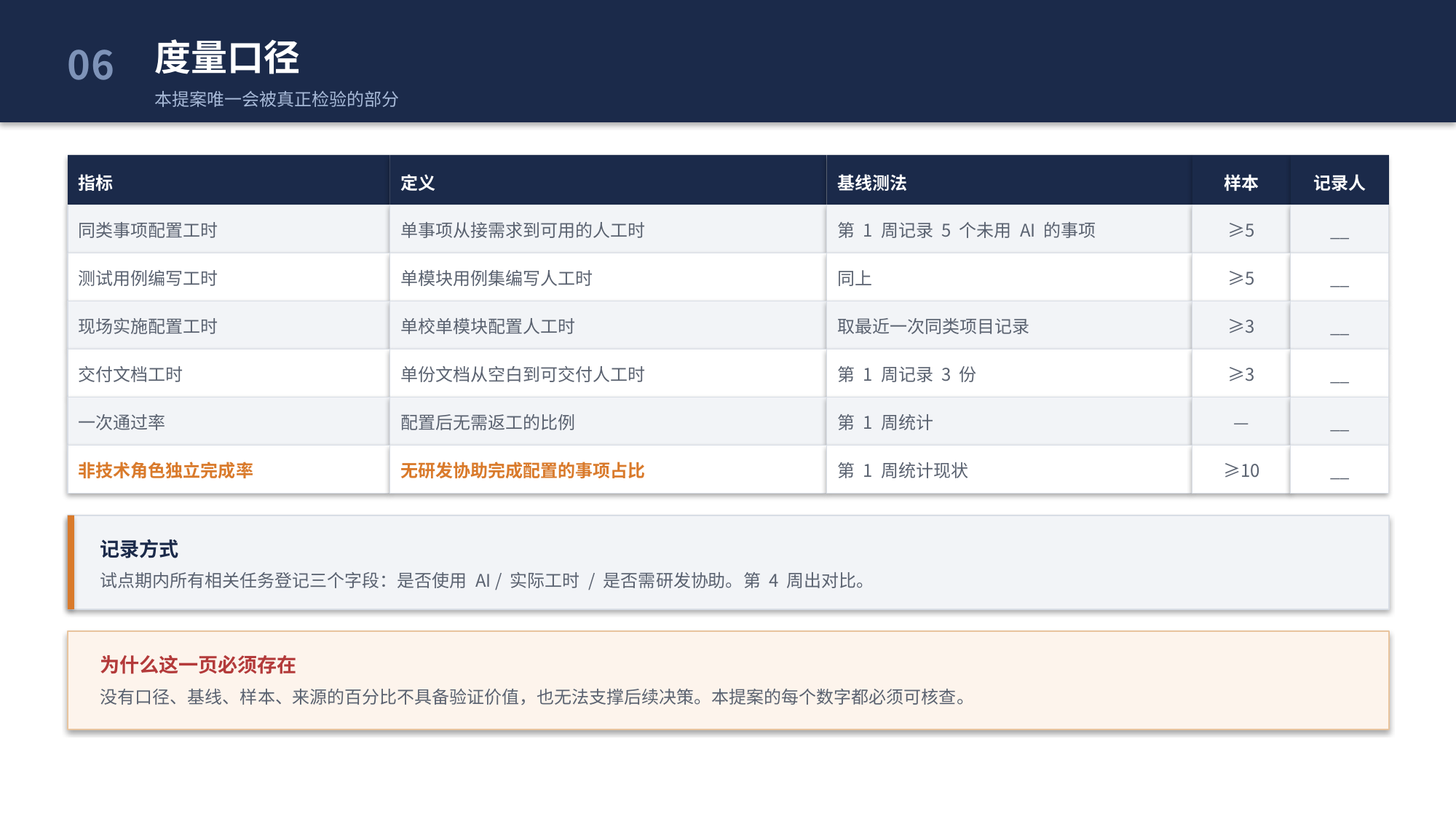

度量口径
本提案唯一会被真正检验的部分
06

指标

定义

基线测法

样本

记录人

同类事项配置工时

单事项从接需求到可用的人工时

第 1 周记录 5 个未用 AI 的事项

≥5

__

测试用例编写工时

单模块用例集编写人工时

同上

≥5

__

现场实施配置工时

单校单模块配置人工时

取最近一次同类项目记录

≥3

__

交付文档工时

单份文档从空白到可交付人工时

第 1 周记录 3 份

≥3

__

一次通过率

配置后无需返工的比例

第 1 周统计

—

__

非技术角色独立完成率

无研发协助完成配置的事项占比

第 1 周统计现状

≥10

__

记录方式
试点期内所有相关任务登记三个字段：是否使用 AI / 实际工时 / 是否需研发协助。第 4 周出对比。

为什么这一页必须存在
没有口径、基线、样本、来源的百分比不具备验证价值，也无法支撑后续决策。本提案的每个数字都必须可核查。